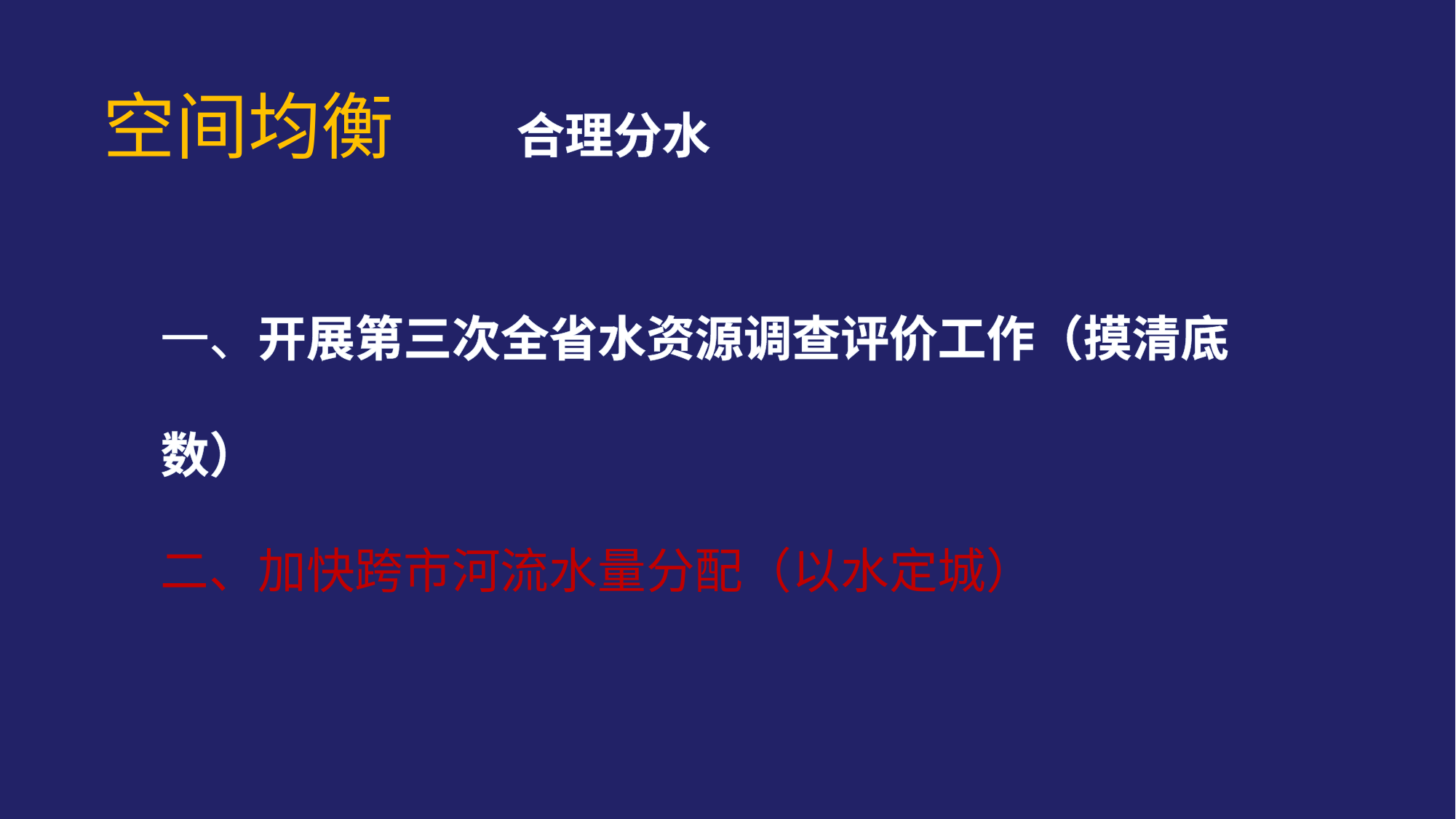

空间均衡
合理分水
一、开展第三次全省水资源调查评价工作（摸清底数）
二、加快跨市河流水量分配（以水定城）